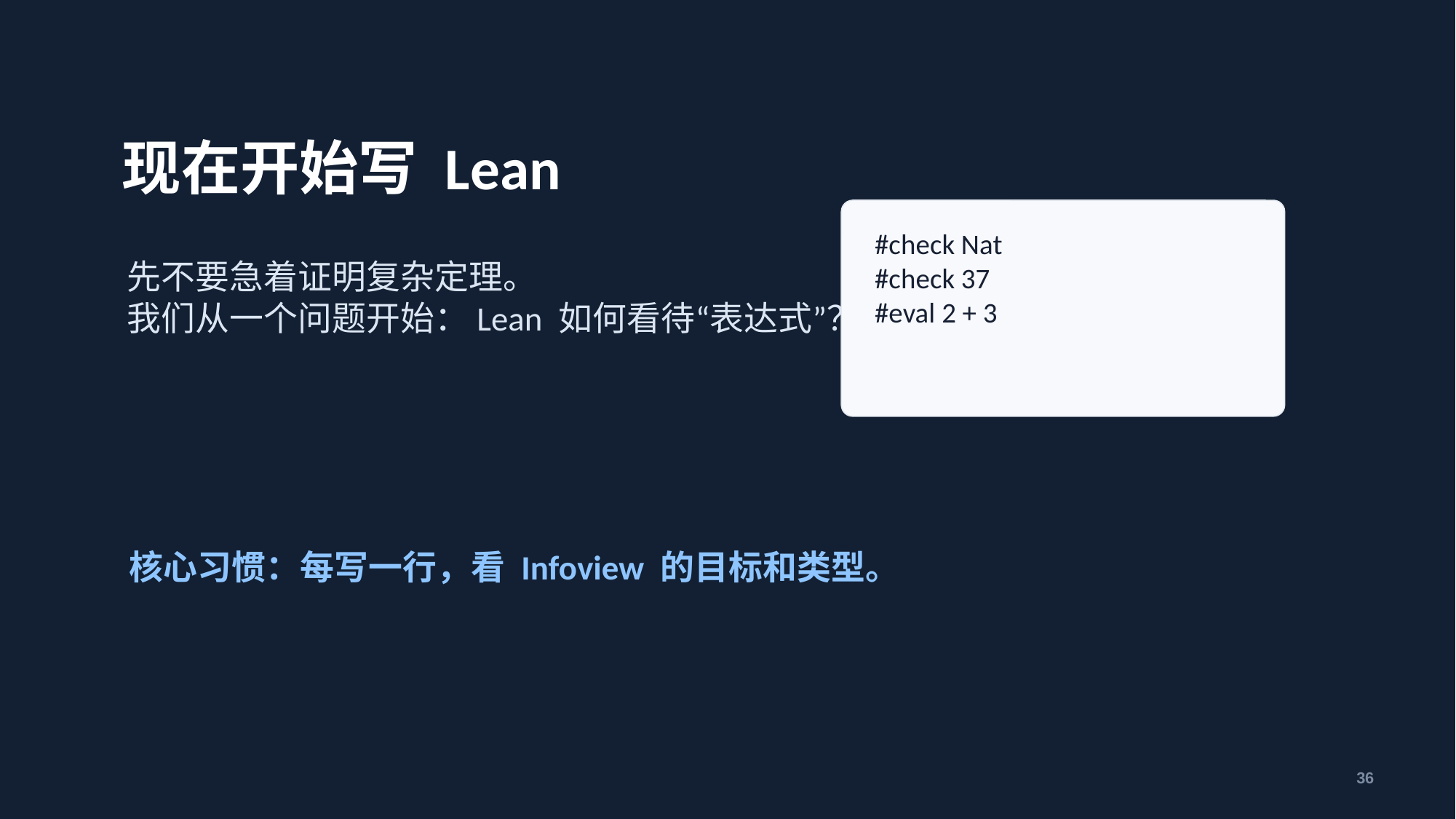

现在开始写 Lean

#check Nat
#check 37
#eval 2 + 3
先不要急着证明复杂定理。
我们从一个问题开始：Lean 如何看待“表达式”？
核心习惯：每写一行，看 Infoview 的目标和类型。
36